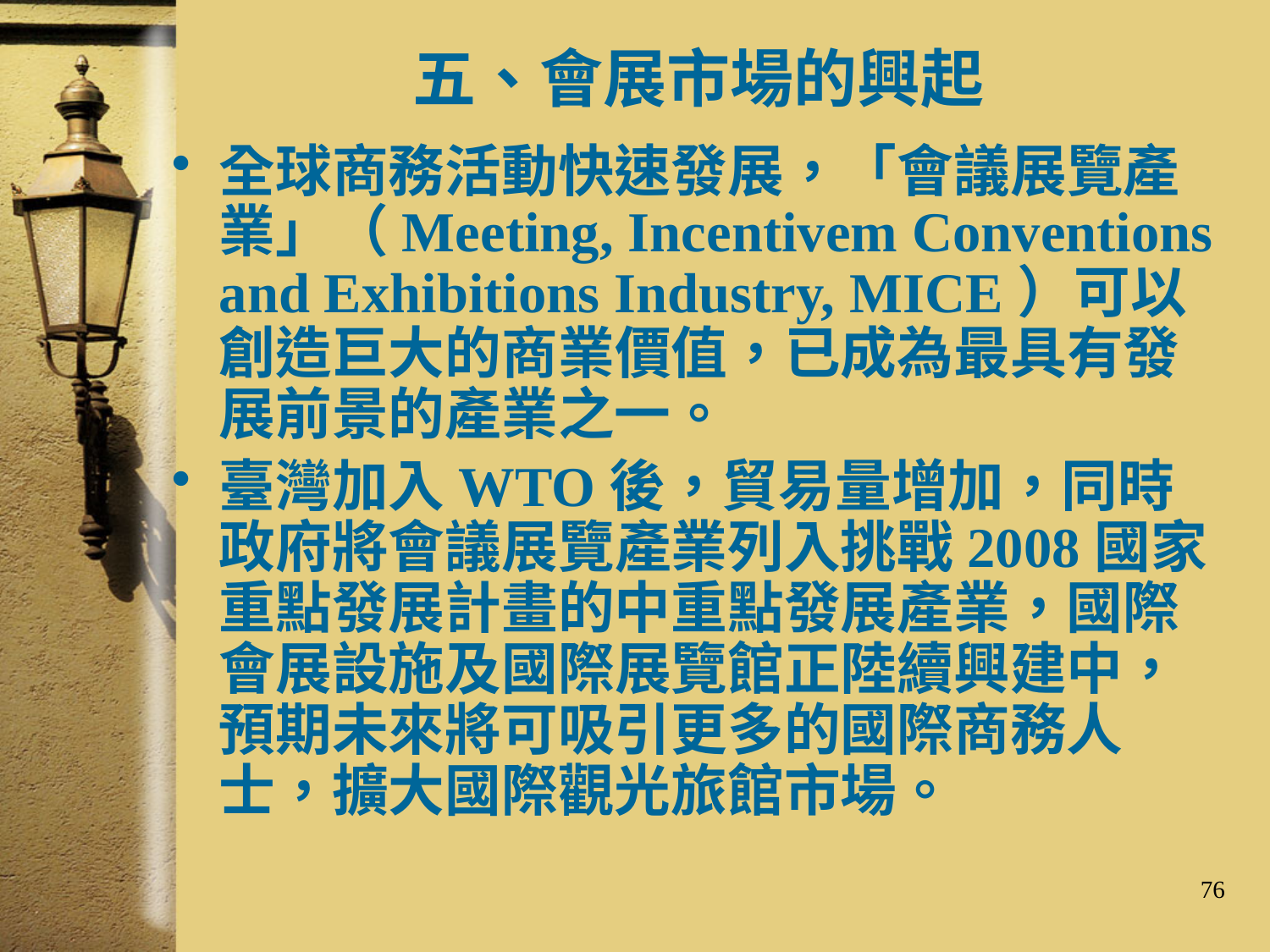

# 五、會展市場的興起
全球商務活動快速發展，「會議展覽產業」（Meeting, Incentivem Conventions and Exhibitions Industry, MICE）可以創造巨大的商業價值，已成為最具有發展前景的產業之一。
臺灣加入WTO後，貿易量增加，同時政府將會議展覽產業列入挑戰2008國家重點發展計畫的中重點發展產業，國際會展設施及國際展覽館正陸續興建中，預期未來將可吸引更多的國際商務人士，擴大國際觀光旅館市場。
76